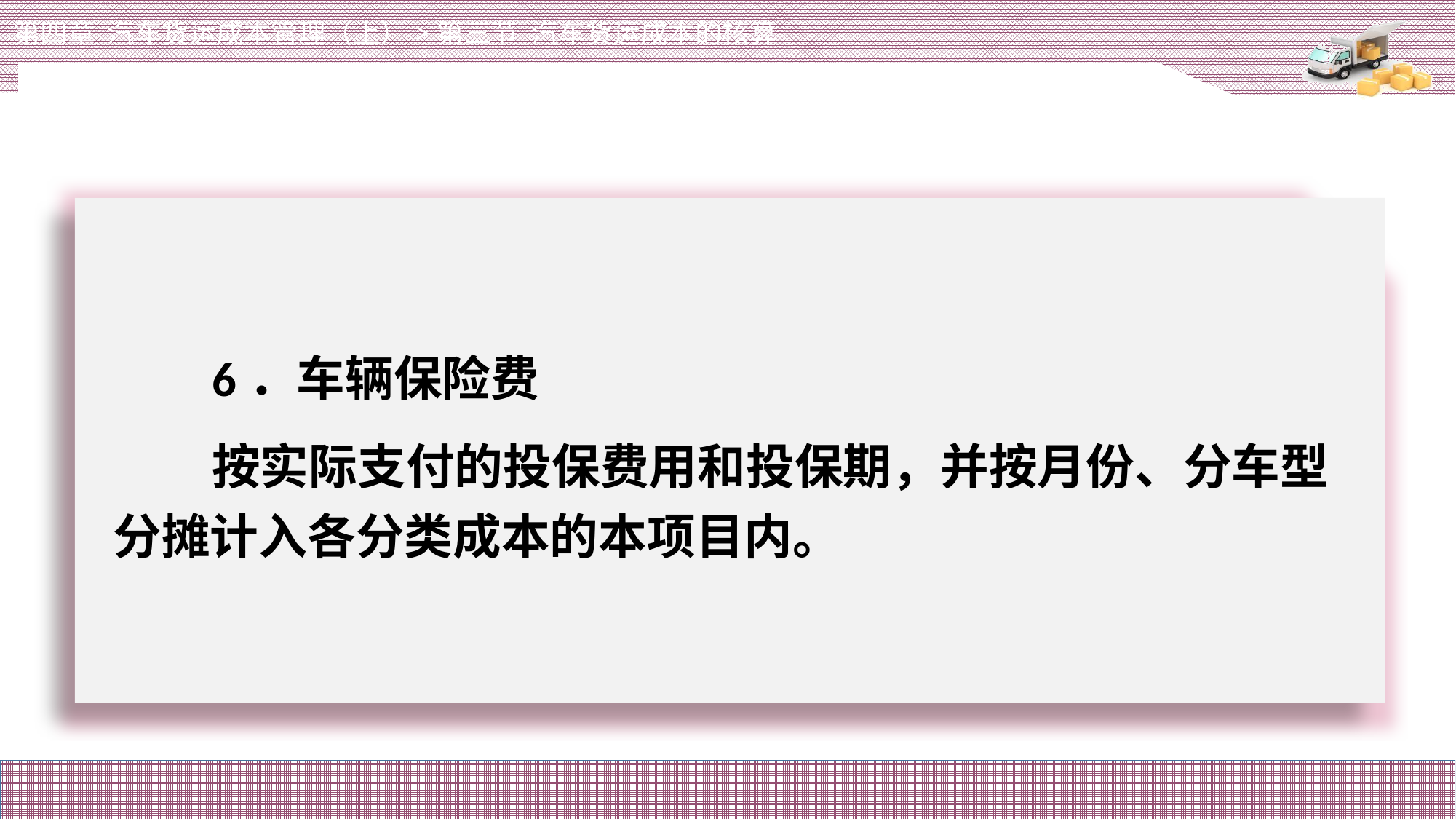

第四章  汽车货运成本管理（上）>第三节  汽车货运成本的核算
# 6．车辆保险费
按实际支付的投保费用和投保期，并按月份、分车型分摊计入各分类成本的本项目内。